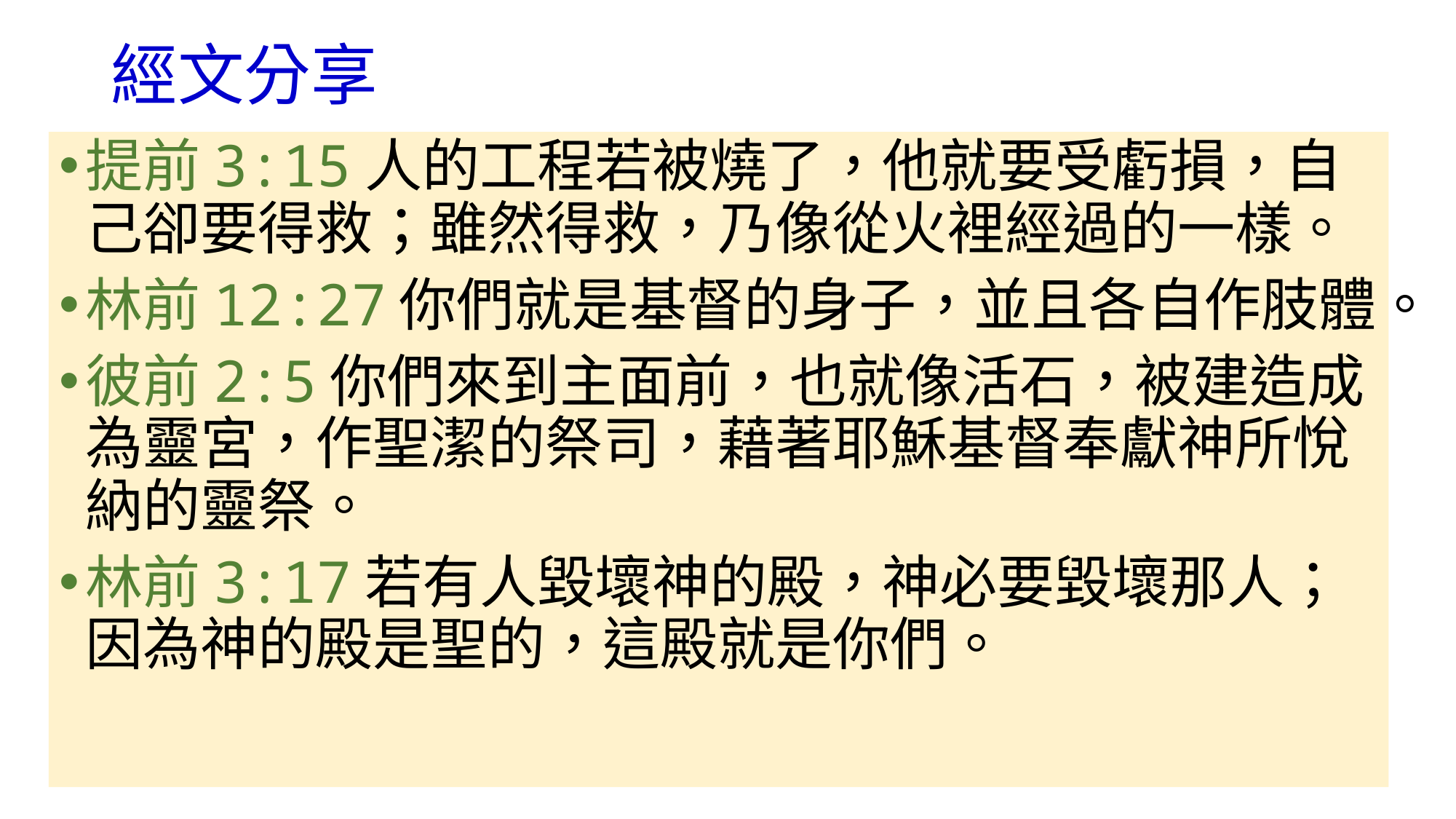

# 經文分享
提前3:15人的工程若被燒了，他就要受虧損，自己卻要得救；雖然得救，乃像從火裡經過的一樣。
林前12:27你們就是基督的身子，並且各自作肢體。
彼前2:5你們來到主面前，也就像活石，被建造成為靈宮，作聖潔的祭司，藉著耶穌基督奉獻神所悅納的靈祭。
林前3:17若有人毀壞神的殿，神必要毀壞那人；因為神的殿是聖的，這殿就是你們。